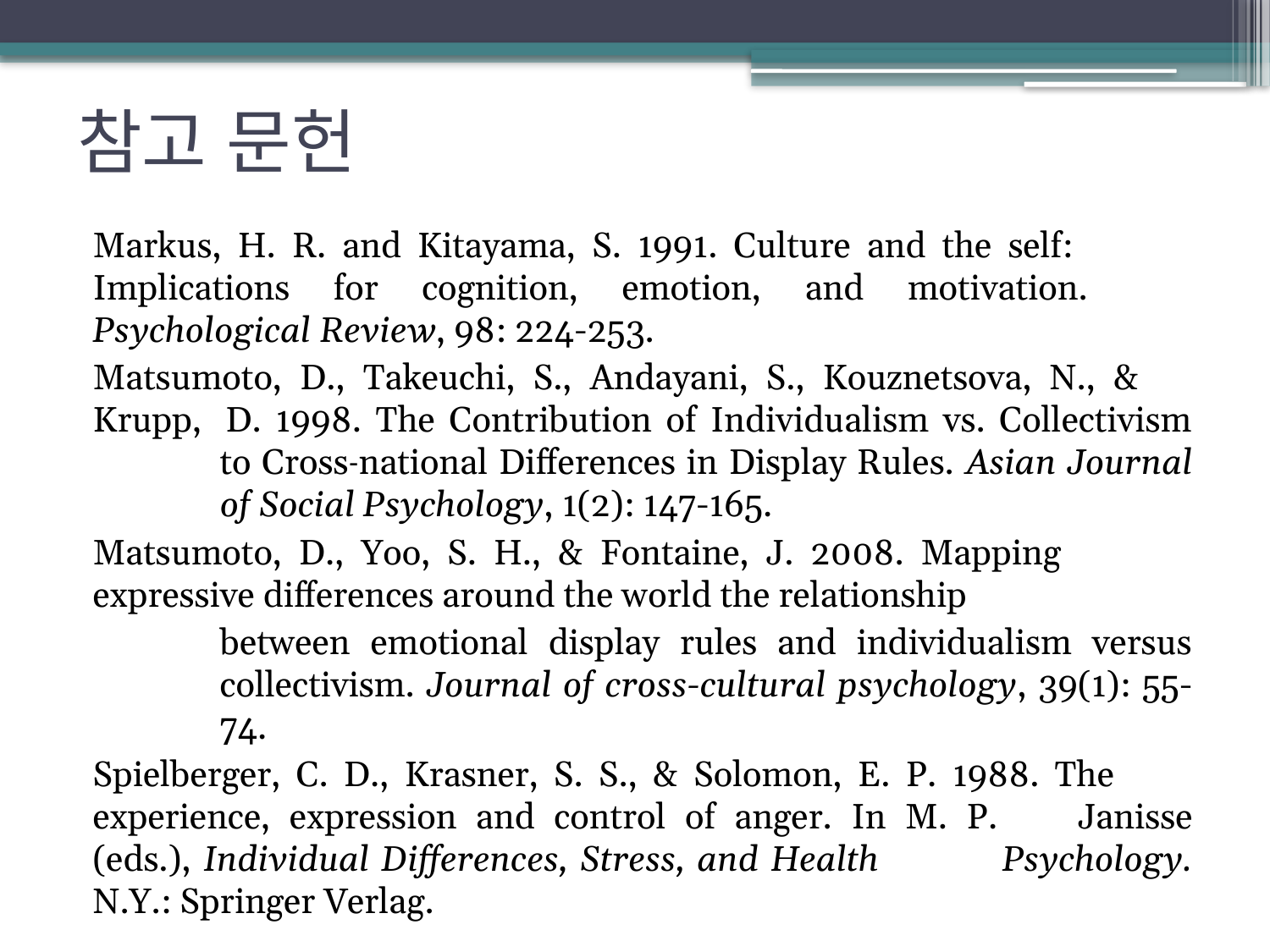

# 참고 문헌
Markus, H. R. and Kitayama, S. 1991. Culture and the self: 	Implications for cognition, emotion, and motivation. 	Psychological Review, 98: 224-253.
Matsumoto, D., Takeuchi, S., Andayani, S., Kouznetsova, N., & 	Krupp, 	D. 1998. The Contribution of Individualism vs. Collectivism 	to Cross‐national Differences in Display Rules. Asian Journal 	of Social Psychology, 1(2): 147-165.
Matsumoto, D., Yoo, S. H., & Fontaine, J. 2008. Mapping 	expressive differences around the world the relationship
	between emotional display rules and individualism versus 	collectivism. Journal of cross-cultural psychology, 39(1): 55-	74.
Spielberger, C. D., Krasner, S. S., & Solomon, E. P. 1988. The 	experience, expression and control of anger. In M. P. 	Janisse (eds.), Individual Differences, Stress, and Health 	Psychology. N.Y.: Springer Verlag.